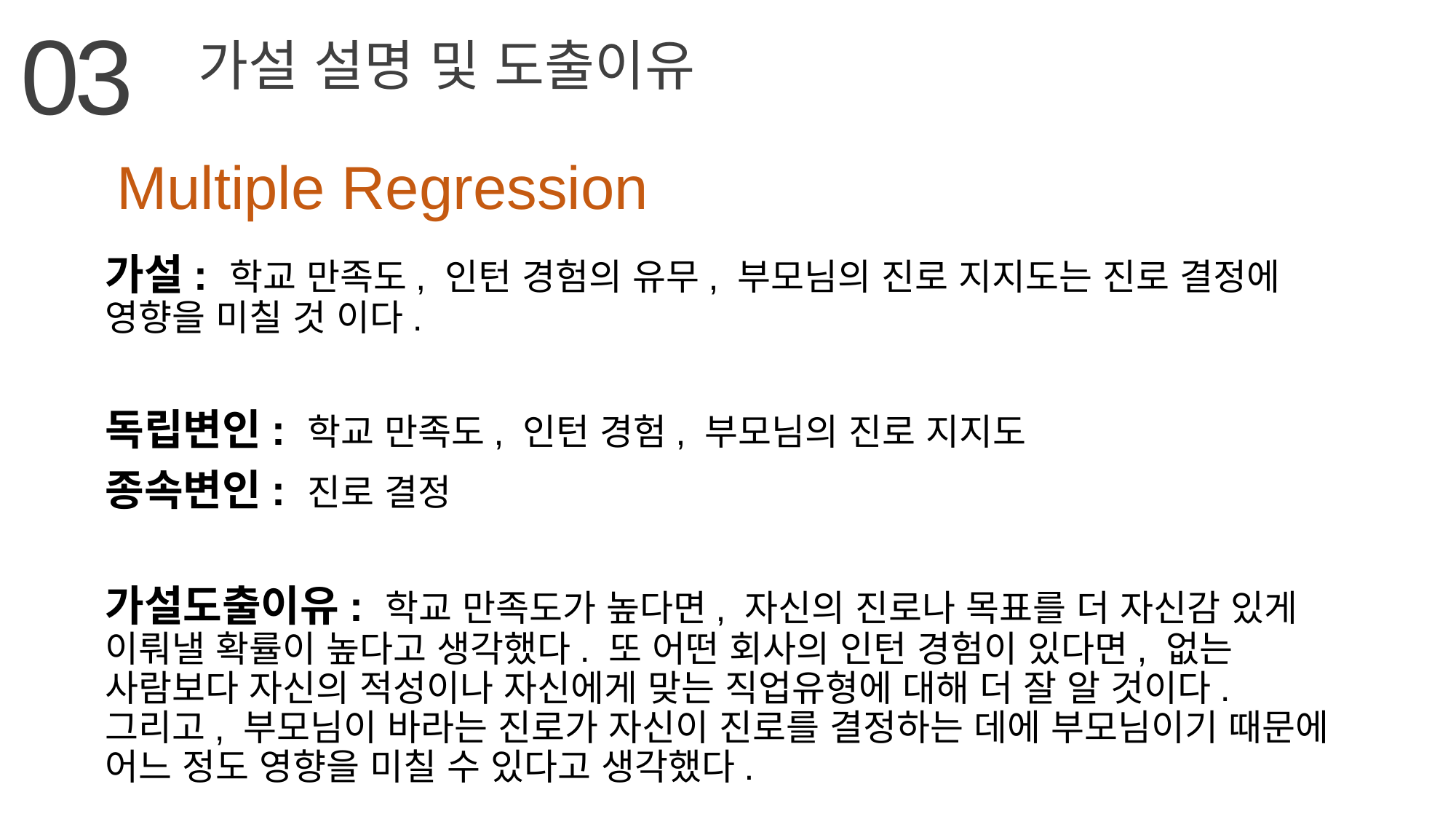

03
가설 설명 및 도출이유
Multiple Regression
가설: 학교 만족도, 인턴 경험의 유무, 부모님의 진로 지지도는 진로 결정에 영향을 미칠 것 이다.

독립변인: 학교 만족도, 인턴 경험, 부모님의 진로 지지도
종속변인: 진로 결정

가설도출이유: 학교 만족도가 높다면, 자신의 진로나 목표를 더 자신감 있게 이뤄낼 확률이 높다고 생각했다. 또 어떤 회사의 인턴 경험이 있다면, 없는 사람보다 자신의 적성이나 자신에게 맞는 직업유형에 대해 더 잘 알 것이다. 그리고, 부모님이 바라는 진로가 자신이 진로를 결정하는 데에 부모님이기 때문에 어느 정도 영향을 미칠 수 있다고 생각했다.